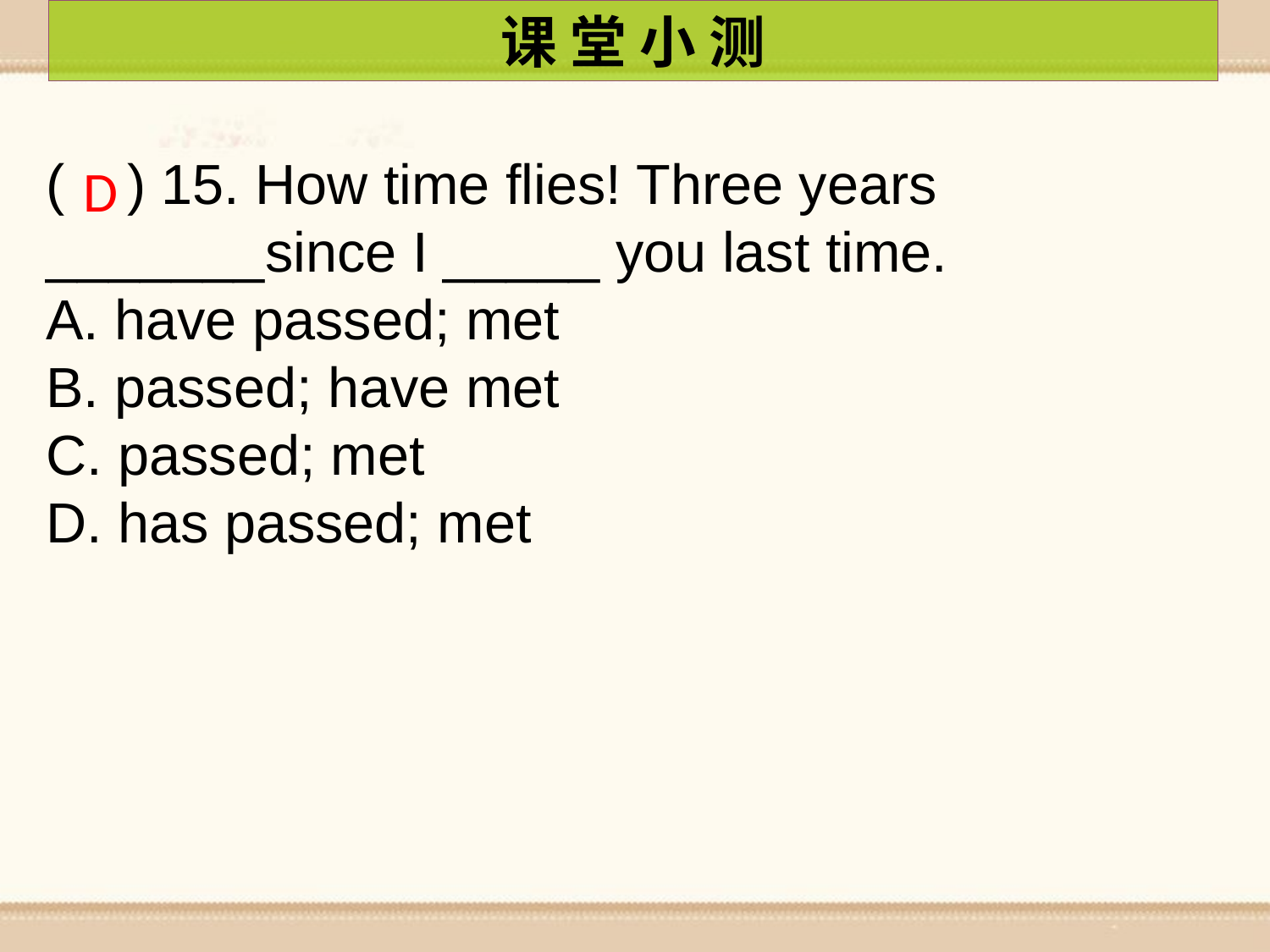

课 堂 小 测
(    ) 15. How time flies! Three years _______since I _____ you last time.
A. have passed; met
B. passed; have met
C. passed; met
D. has passed; met
D